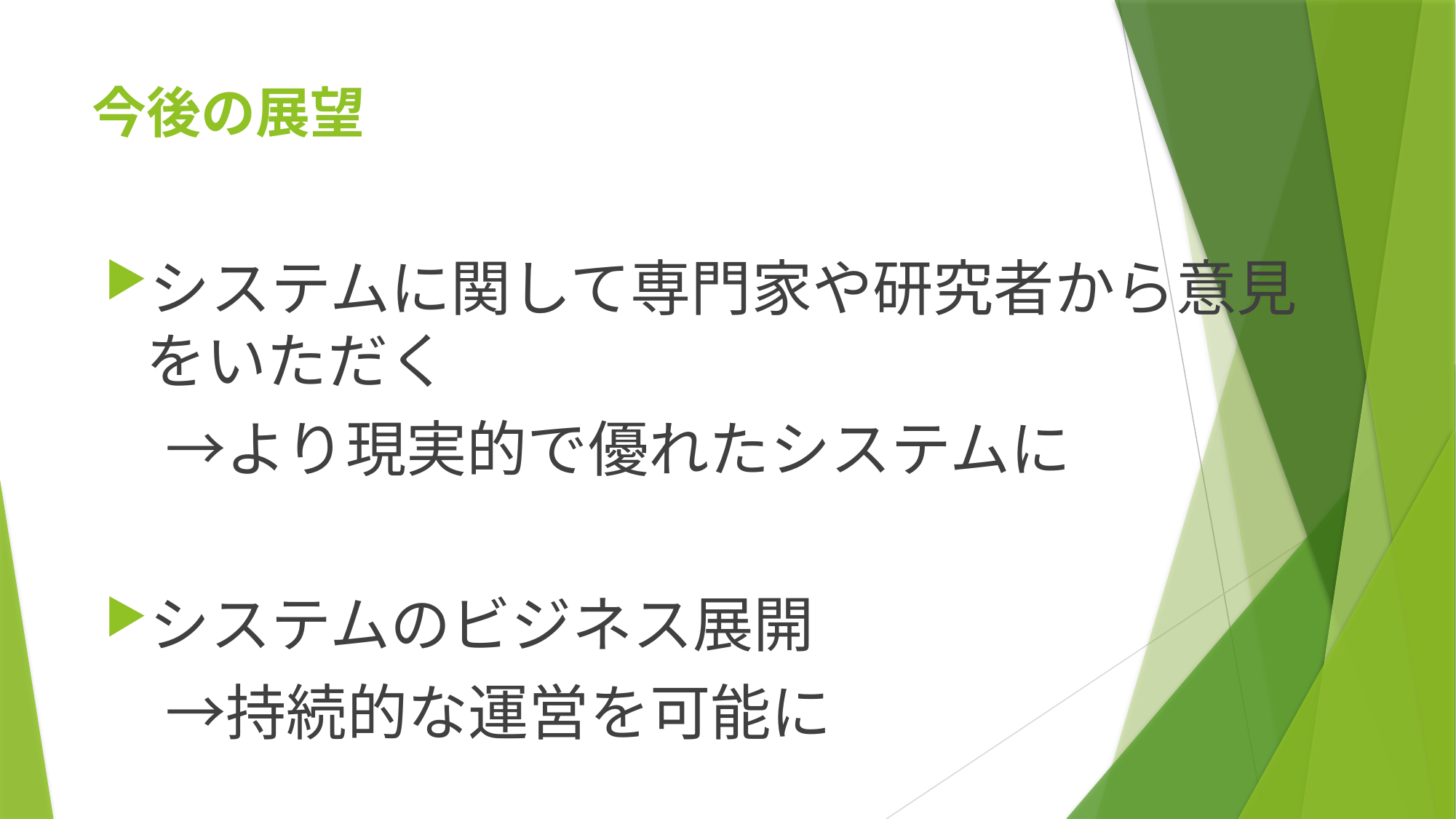

# 今後の展望
システムに関して専門家や研究者から意見をいただく
　→より現実的で優れたシステムに

システムのビジネス展開
　→持続的な運営を可能に